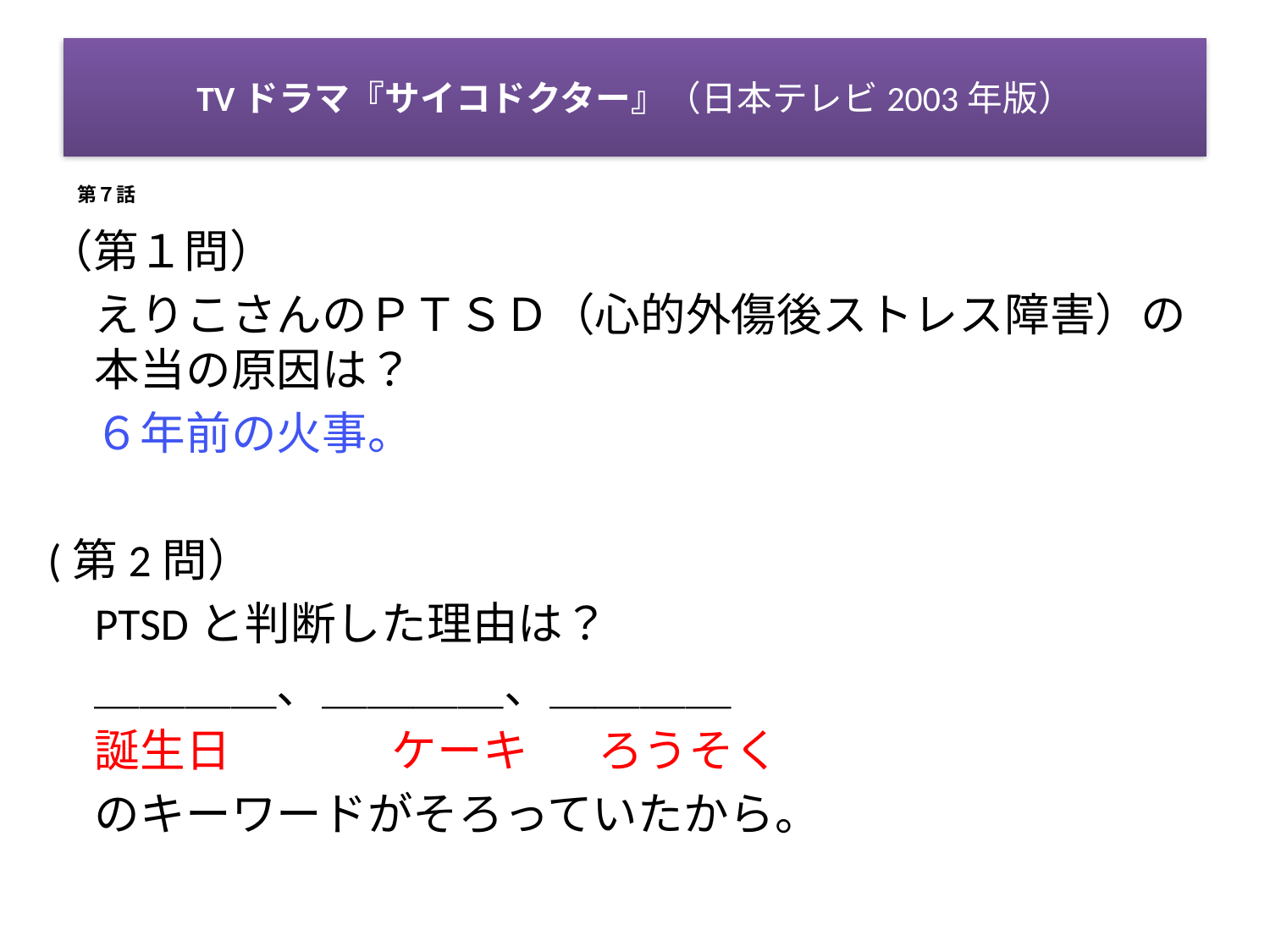

# TVドラマ『サイコドクター』（日本テレビ2003年版）
第７話
（第１問）
	えりこさんのＰＴＳＤ（心的外傷後ストレス障害）の本当の原因は？
	６年前の火事。

(第2問）
	PTSDと判断した理由は？
	＿＿＿＿、＿＿＿＿、＿＿＿＿
	誕生日	　ケーキ	ろうそく
				のキーワードがそろっていたから。